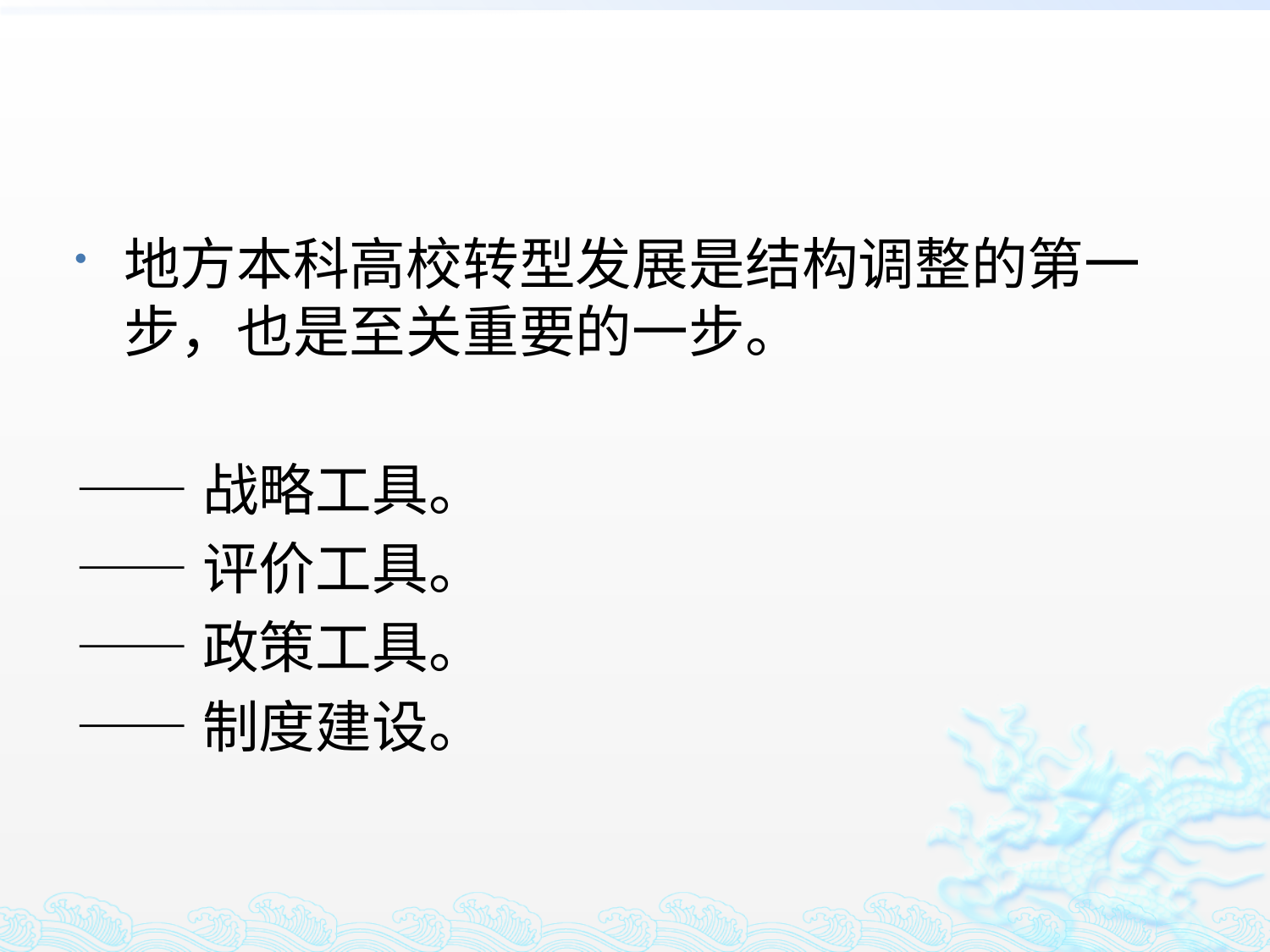

#
地方本科高校转型发展是结构调整的第一步，也是至关重要的一步。

——战略工具。
——评价工具。
——政策工具。
——制度建设。